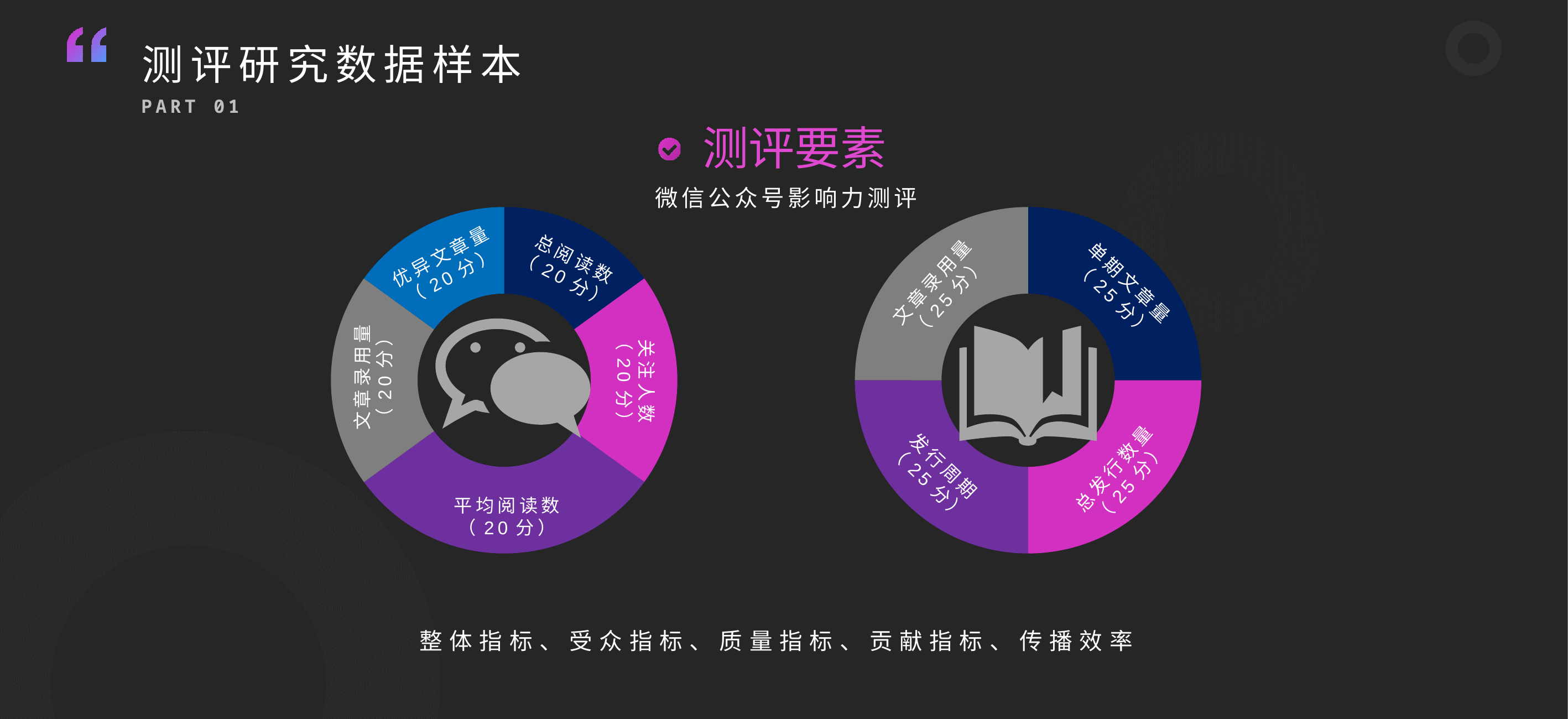

测评研究数据样本
# PART 01
测评要素

微信公众号影响力测评
文章录用量
（25分）
单期文章量
（25分）
发行周期
（25分）
总发行数量
（25分）

### Chart

| Category | 销售额 |
|---|---|
| 第一季度 | 25.0 |
| 第二季度 | 25.0 |
| 第三季度 | 25.0 |
| 第四季度 | 25.0 |

### Chart

| Category | 销售额 |
|---|---|
| 第一季度 | 15.0 |
| 第二季度 | 20.0 |
| 第三季度 | 30.0 |
| 第四季度 | 20.0 |
优异文章量
（20分）
总阅读数
（20分）
文章录用量
（20分）
关注人数
（20分）
平均阅读数
（20分）

整体指标、受众指标、质量指标、贡献指标、传播效率